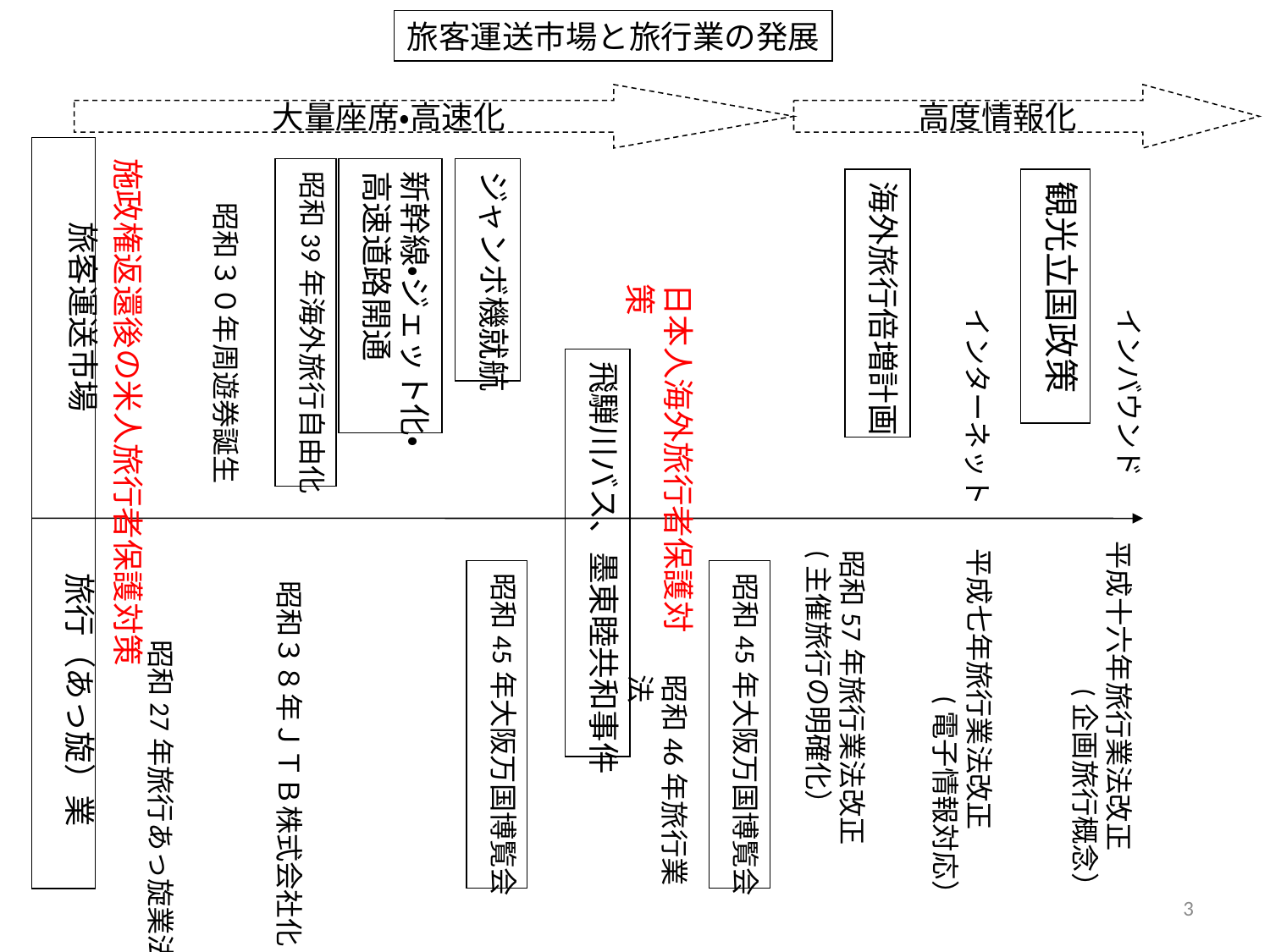

旅客運送市場と旅行業の発展
大量座席・高速化
高度情報化

施政権返還後の米人旅行者保護対策
昭和39年海外旅行自由化
新幹線・ジェット化・
高速道路開通
ジャンボ機就航
海外旅行倍増計画
観光立国政策
昭和３０年周遊券誕生
旅客運送市場
日本人海外旅行者保護対策
インターネット
インバウンド
飛騨川バス、墨東睦共和事件

平成十六年旅行業法改正
　　　　　(企画旅行概念）
平成七年旅行業法改正
　　　　　(電子情報対応）
昭和57年旅行業法改正
(主催旅行の明確化）
旅行（あっ旋）業
昭和45年大阪万国博覧会
昭和45年大阪万国博覧会
昭和３８年ＪＴＢ株式会社化
昭和27年旅行あっ旋業法
昭和46年旅行業法
3